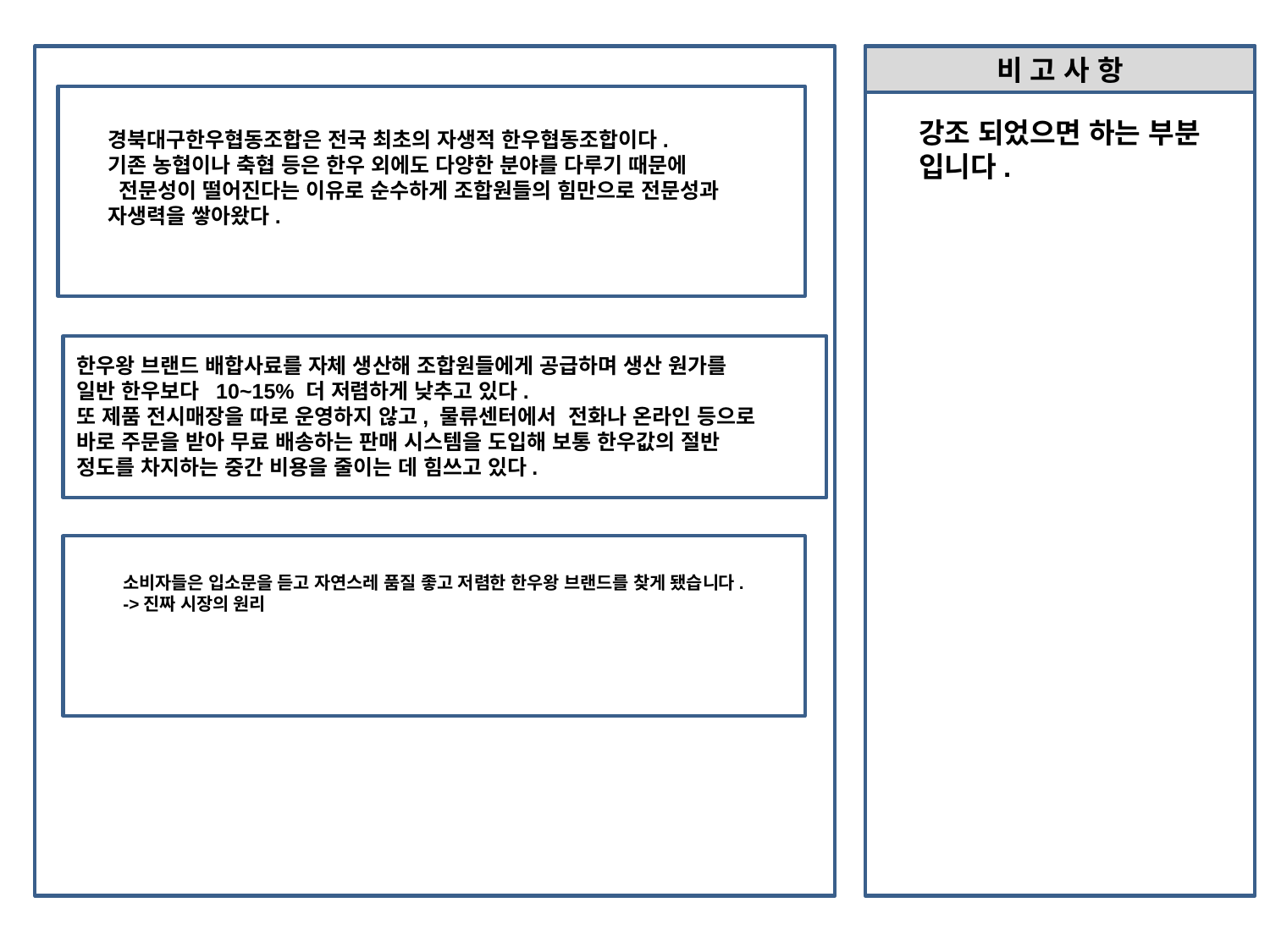

비 고 사 항

강조 되었으면 하는 부분
입니다.
경북대구한우협동조합은 전국 최초의 자생적 한우협동조합이다.
기존 농협이나 축협 등은 한우 외에도 다양한 분야를 다루기 때문에
 전문성이 떨어진다는 이유로 순수하게 조합원들의 힘만으로 전문성과
자생력을 쌓아왔다.

한우왕 브랜드 배합사료를 자체 생산해 조합원들에게 공급하며 생산 원가를
일반 한우보다  10~15% 더 저렴하게 낮추고 있다.
또 제품 전시매장을 따로 운영하지 않고, 물류센터에서  전화나 온라인 등으로
바로 주문을 받아 무료 배송하는 판매 시스템을 도입해 보통 한우값의 절반
정도를 차지하는 중간 비용을 줄이는 데 힘쓰고 있다.

소비자들은 입소문을 듣고 자연스레 품질 좋고 저렴한 한우왕 브랜드를 찾게 됐습니다.
->진짜 시장의 원리